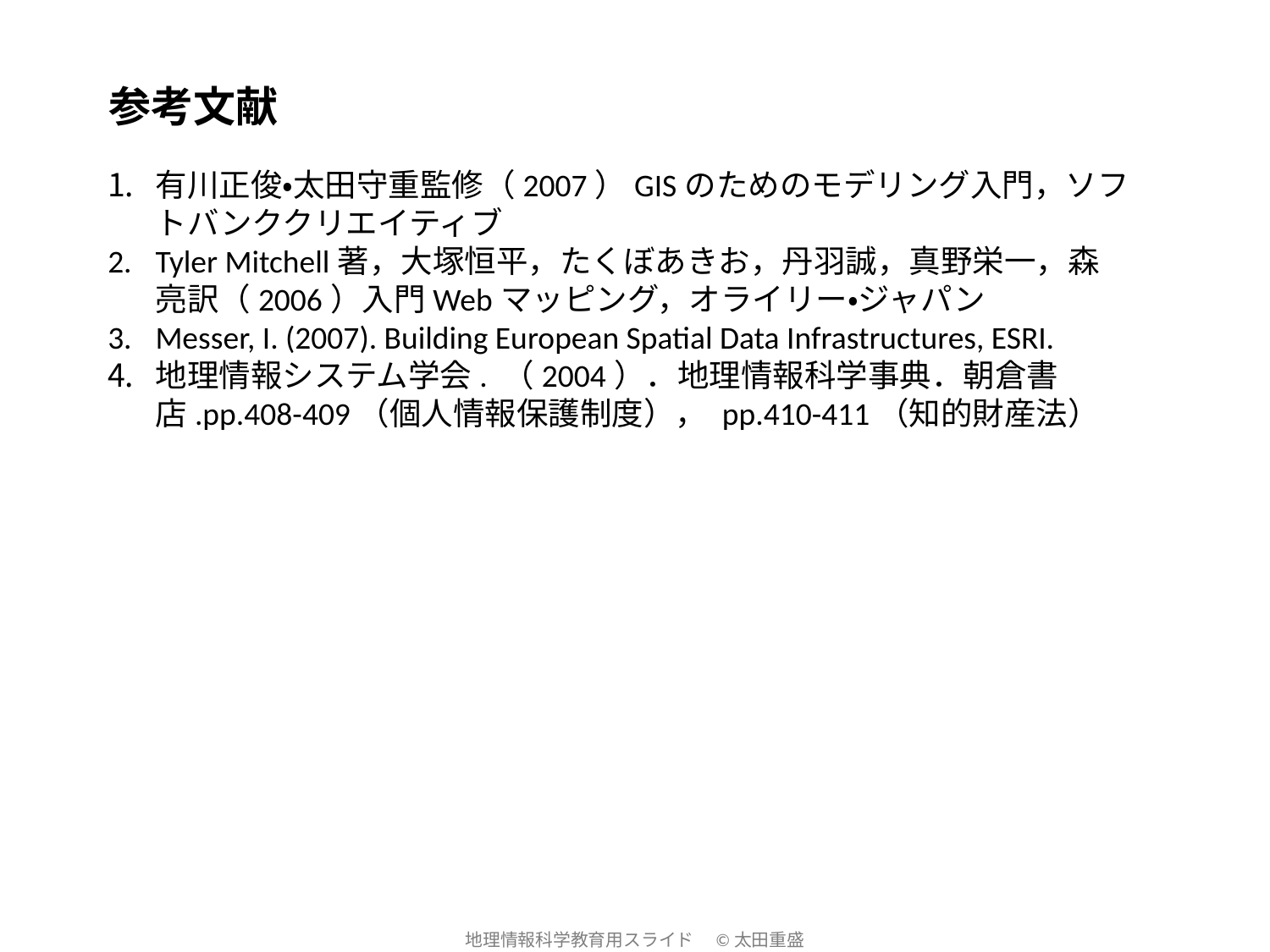

参考文献
有川正俊・太田守重監修（2007）GISのためのモデリング入門，ソフトバンククリエイティブ
Tyler Mitchell著，大塚恒平，たくぼあきお，丹羽誠，真野栄一，森亮訳（2006）入門Webマッピング，オライリー・ジャパン
Messer, I. (2007). Building European Spatial Data Infrastructures, ESRI.
地理情報システム学会. （2004）．地理情報科学事典．朝倉書店.pp.408-409（個人情報保護制度）， pp.410-411（知的財産法）